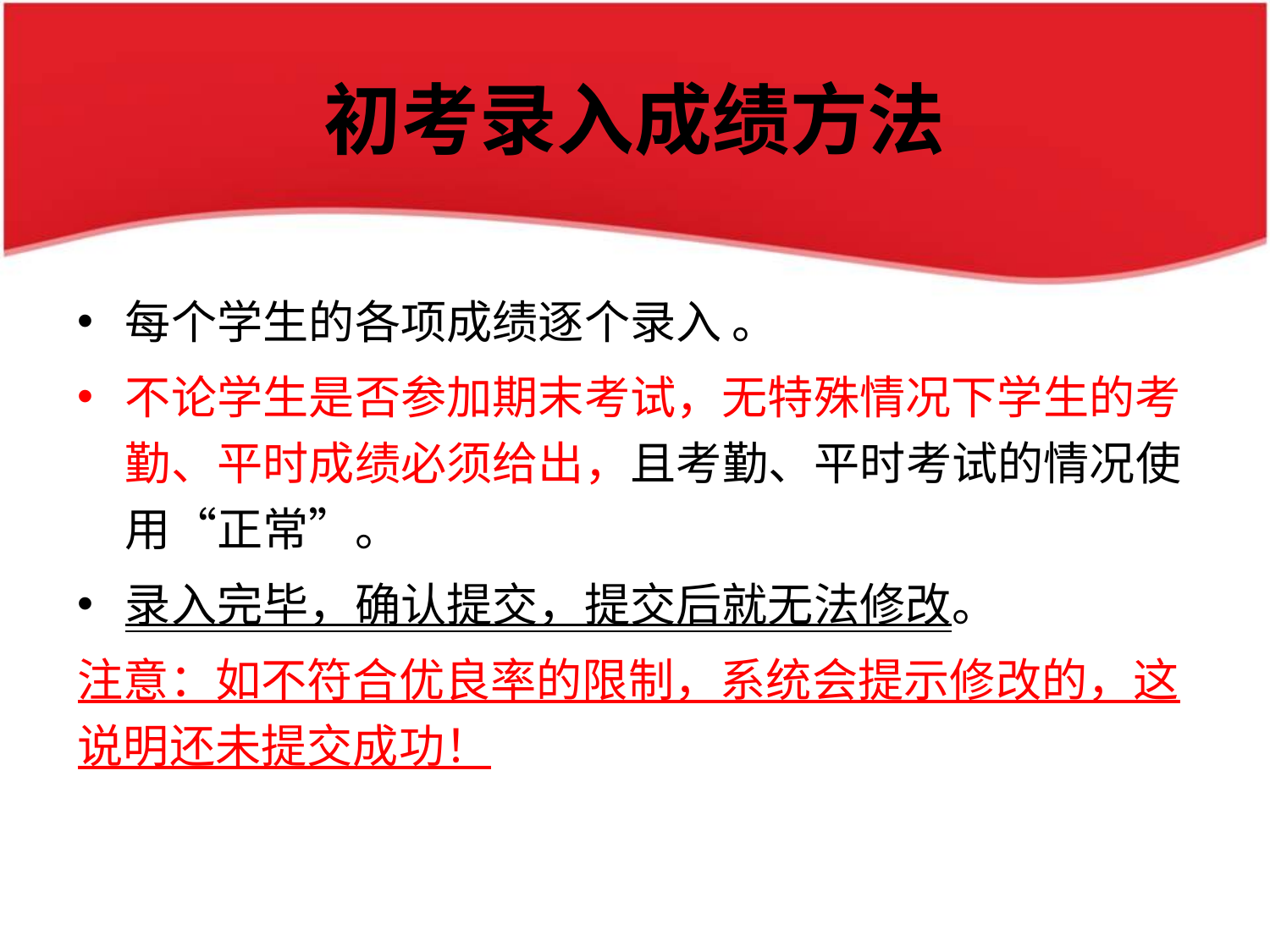

# 初考录入成绩方法
每个学生的各项成绩逐个录入 。
不论学生是否参加期末考试，无特殊情况下学生的考勤、平时成绩必须给出，且考勤、平时考试的情况使用“正常”。
录入完毕，确认提交，提交后就无法修改。
注意：如不符合优良率的限制，系统会提示修改的，这说明还未提交成功！